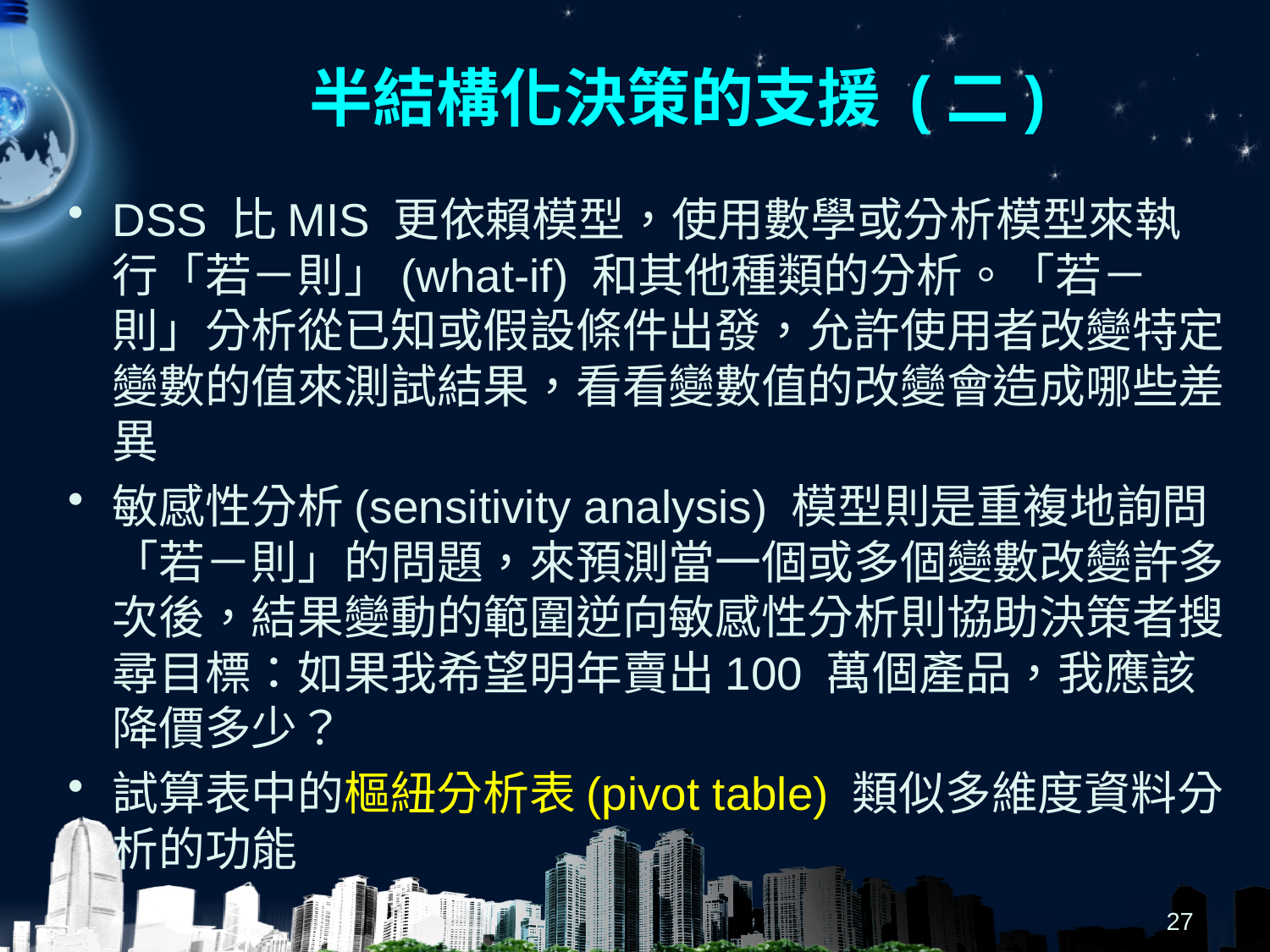

# 半結構化決策的支援 (二)
DSS 比MIS 更依賴模型，使用數學或分析模型來執行「若－則」(what-if) 和其他種類的分析。「若－則」分析從已知或假設條件出發，允許使用者改變特定變數的值來測試結果，看看變數值的改變會造成哪些差異
敏感性分析(sensitivity analysis) 模型則是重複地詢問「若－則」的問題，來預測當一個或多個變數改變許多次後，結果變動的範圍逆向敏感性分析則協助決策者搜尋目標：如果我希望明年賣出100 萬個產品，我應該降價多少？
試算表中的樞紐分析表(pivot table) 類似多維度資料分析的功能
27